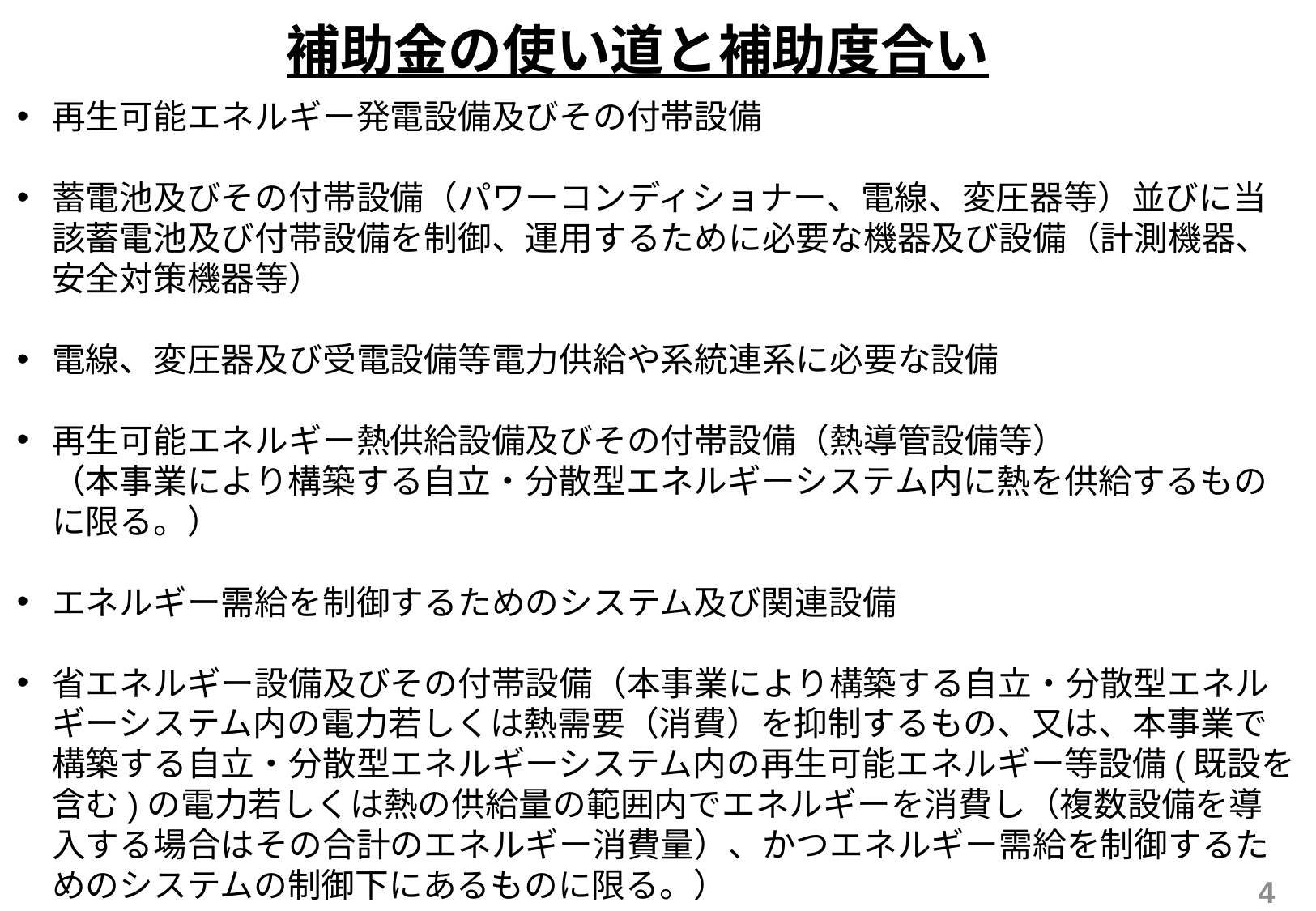

補助金の使い道と補助度合い
再生可能エネルギー発電設備及びその付帯設備

蓄電池及びその付帯設備（パワーコンディショナー、電線、変圧器等）並びに当該蓄電池及び付帯設備を制御、運用するために必要な機器及び設備（計測機器、安全対策機器等）

電線、変圧器及び受電設備等電力供給や系統連系に必要な設備

再生可能エネルギー熱供給設備及びその付帯設備（熱導管設備等）
（本事業により構築する自立・分散型エネルギーシステム内に熱を供給するものに限る。）

エネルギー需給を制御するためのシステム及び関連設備

省エネルギー設備及びその付帯設備（本事業により構築する自立・分散型エネルギーシステム内の電力若しくは熱需要（消費）を抑制するもの、又は、本事業で構築する自立・分散型エネルギーシステム内の再生可能エネルギー等設備(既設を含む)の電力若しくは熱の供給量の範囲内でエネルギーを消費し（複数設備を導入する場合はその合計のエネルギー消費量）、かつエネルギー需給を制御するためのシステムの制御下にあるものに限る。）
4